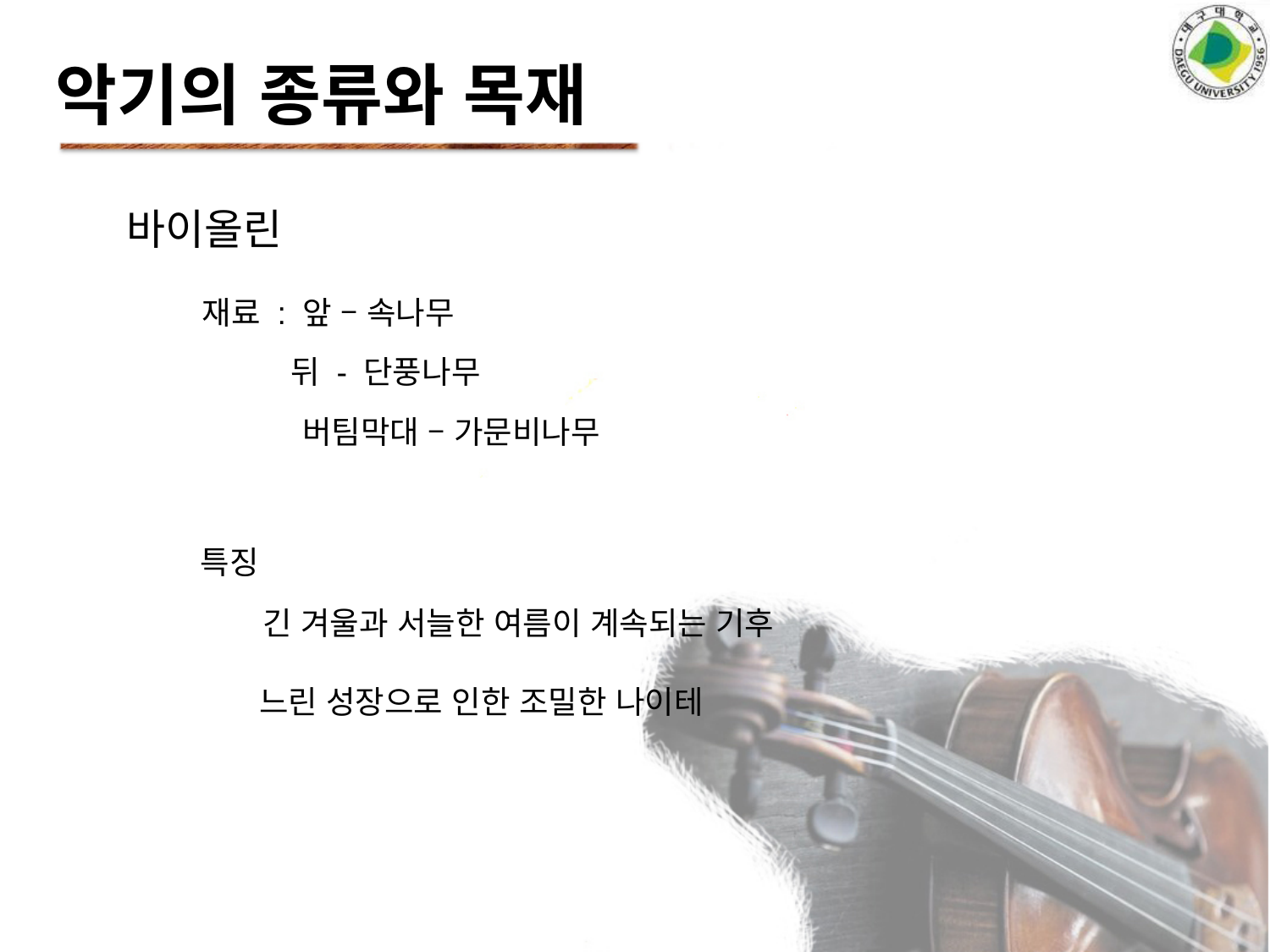

악기의 종류와 목재
바이올린
재료 : 앞 – 속나무
뒤 - 단풍나무
버팀막대 – 가문비나무
특징
긴 겨울과 서늘한 여름이 계속되는 기후
느린 성장으로 인한 조밀한 나이테